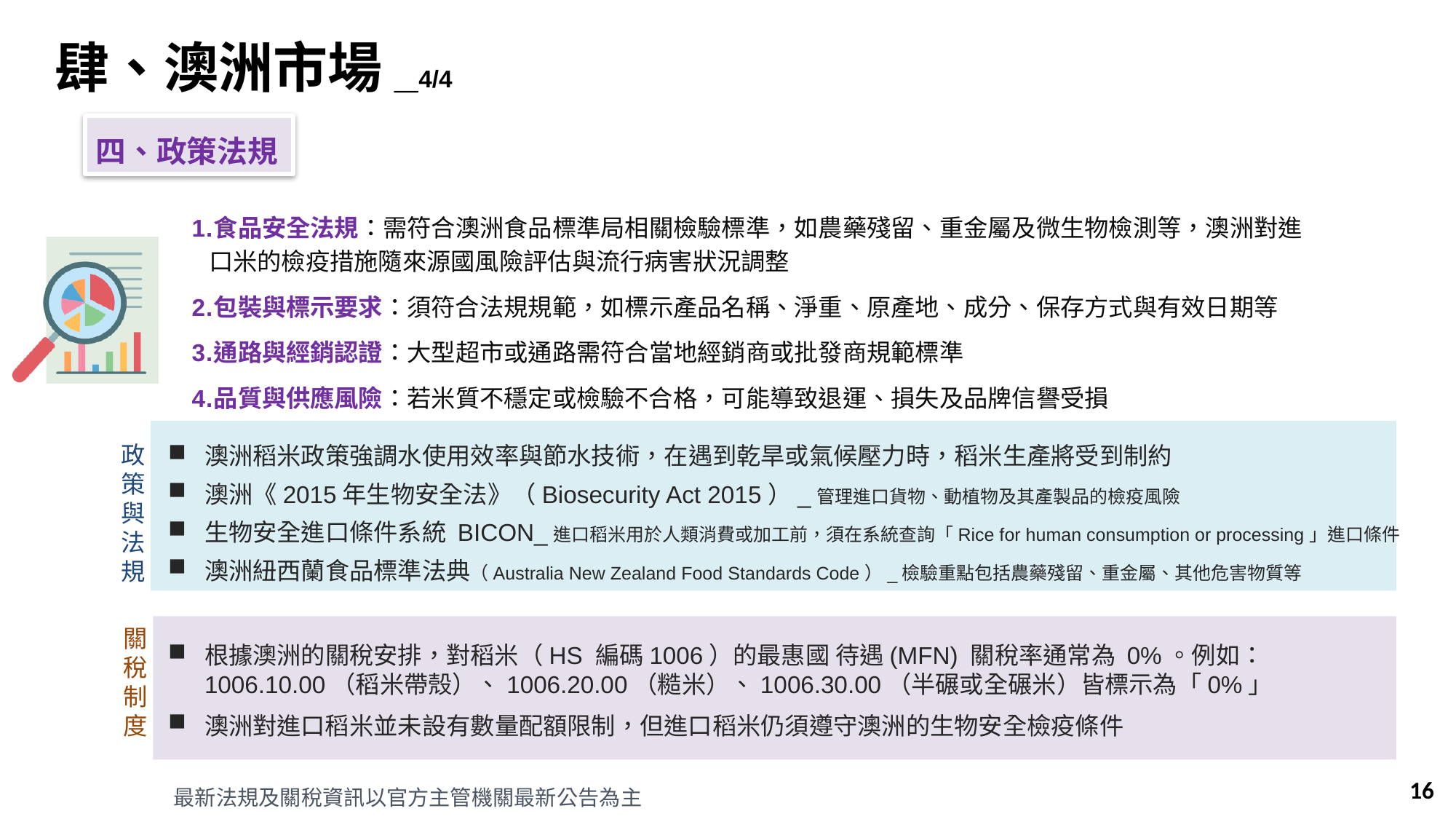

肆、澳洲市場_4/4
四、政策法規
食品安全法規：需符合澳洲食品標準局相關檢驗標準，如農藥殘留、重金屬及微生物檢測等，澳洲對進口米的檢疫措施隨來源國風險評估與流行病害狀況調整
包裝與標示要求：須符合法規規範，如標示產品名稱、淨重、原產地、成分、保存方式與有效日期等
通路與經銷認證：大型超市或通路需符合當地經銷商或批發商規範標準
品質與供應風險：若米質不穩定或檢驗不合格，可能導致退運、損失及品牌信譽受損

政策與法規
澳洲稻米政策強調水使用效率與節水技術，在遇到乾旱或氣候壓力時，稻米生產將受到制約
澳洲《2015年生物安全法》（Biosecurity Act 2015）_管理進口貨物、動植物及其產製品的檢疫風險
生物安全進口條件系統 BICON_進口稻米用於人類消費或加工前，須在系統查詢「Rice for human consumption or processing」進口條件
澳洲紐西蘭食品標準法典（Australia New Zealand Food Standards Code）_檢驗重點包括農藥殘留、重金屬、其他危害物質等

關稅制度
根據澳洲的關稅安排，對稻米（HS 編碼1006）的最惠國 待遇(MFN) 關稅率通常為 0%。例如： 1006.10.00（稻米帶殼）、1006.20.00（糙米）、1006.30.00（半碾或全碾米）皆標示為「0%」
澳洲對進口稻米並未設有數量配額限制，但進口稻米仍須遵守澳洲的生物安全檢疫條件
最新法規及關稅資訊以官方主管機關最新公告為主
16
最新法規及關稅資訊以官方主管機關最新公告為主